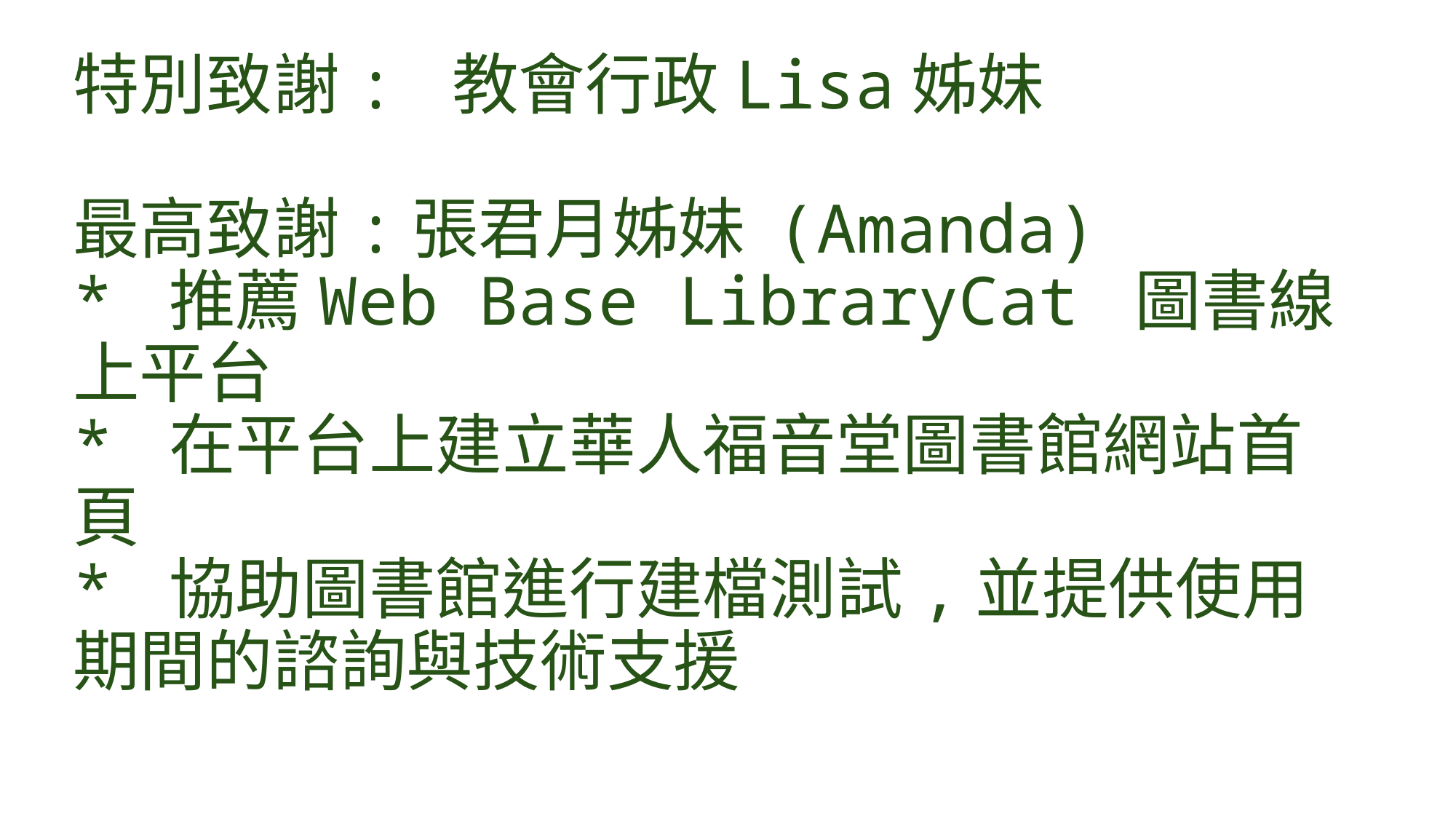

# 特別致謝: 教會行政Lisa姊妹 最高致謝:張君月姊妹 (Amanda) * 推薦Web Base LibraryCat 圖書線上平台 * 在平台上建立華人福音堂圖書館網站首頁 * 協助圖書館進行建檔測試,並提供使用期間的諮詢與技術支援